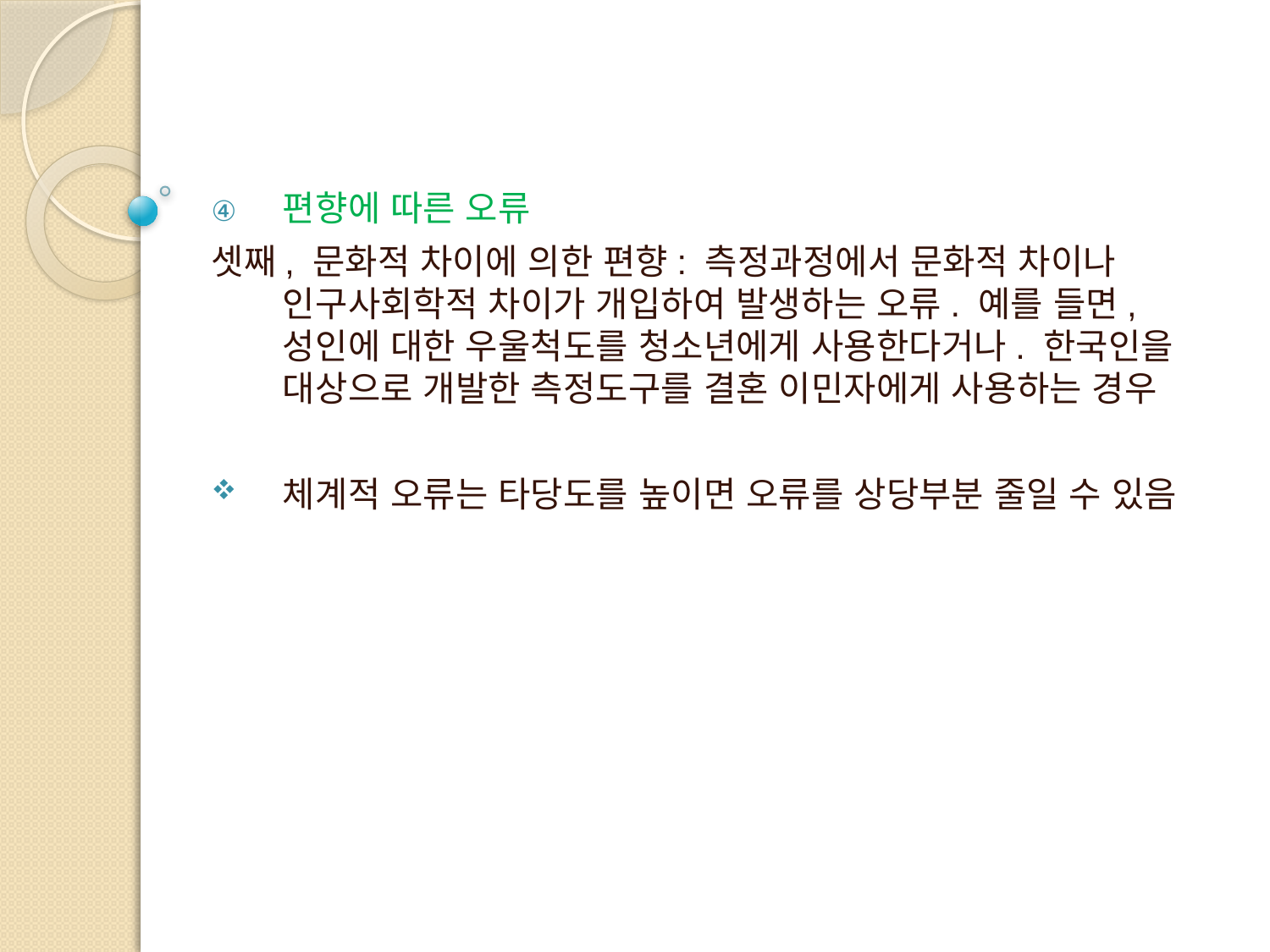

편향에 따른 오류
셋째, 문화적 차이에 의한 편향: 측정과정에서 문화적 차이나 인구사회학적 차이가 개입하여 발생하는 오류. 예를 들면, 성인에 대한 우울척도를 청소년에게 사용한다거나. 한국인을 대상으로 개발한 측정도구를 결혼 이민자에게 사용하는 경우

체계적 오류는 타당도를 높이면 오류를 상당부분 줄일 수 있음